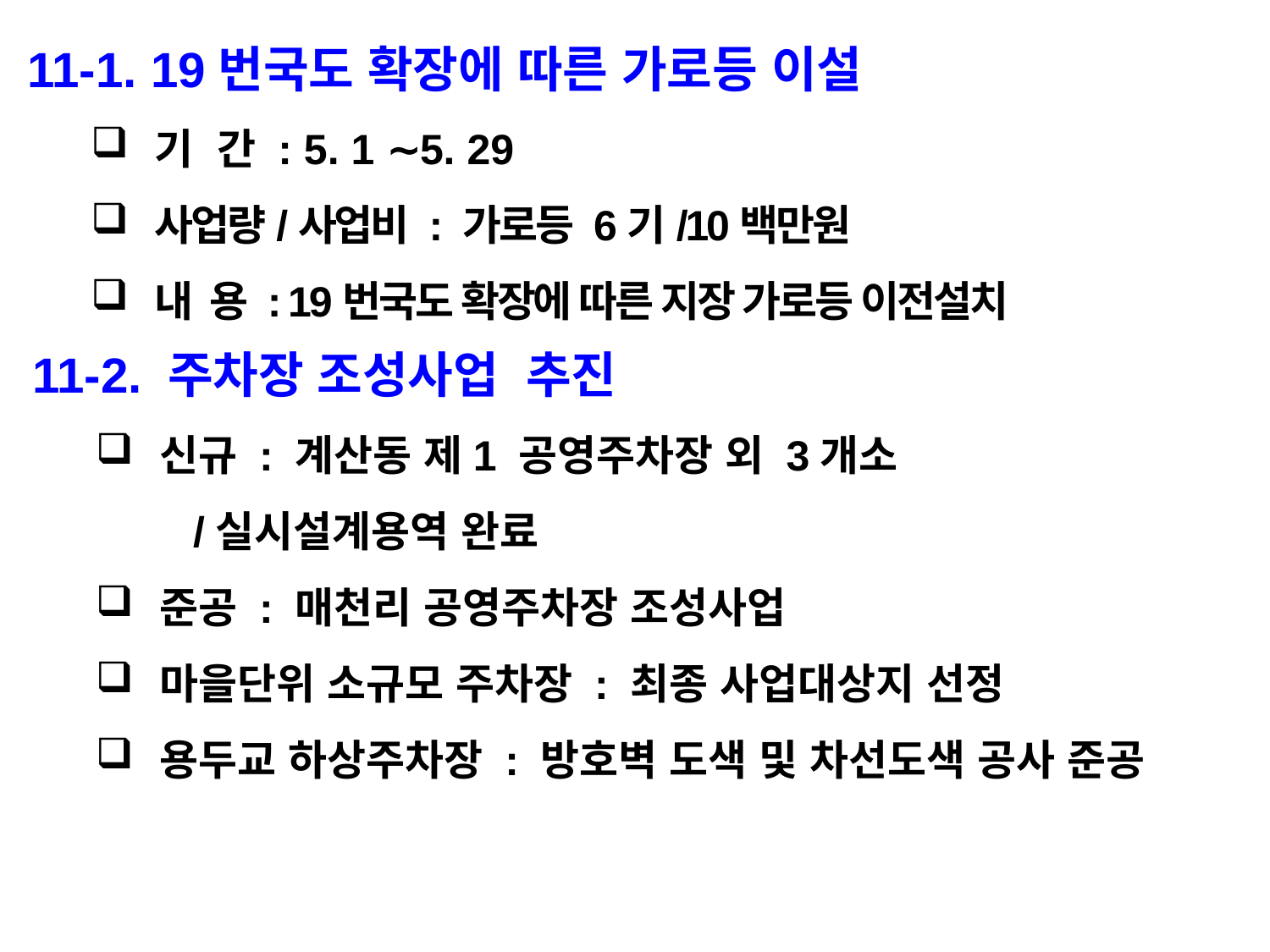

11-1. 19번국도 확장에 따른 가로등 이설
기  간 : 5. 1 ∼5. 29
사업량/사업비 : 가로등 6기/10백만원
내  용 : 19번국도 확장에 따른 지장 가로등 이전설치

11-2. 주차장 조성사업  추진
신규 : 계산동 제1 공영주차장 외 3개소                               /실시설계용역 완료
준공 : 매천리 공영주차장 조성사업
마을단위 소규모 주차장 : 최종 사업대상지 선정
용두교 하상주차장 : 방호벽 도색 및 차선도색 공사 준공